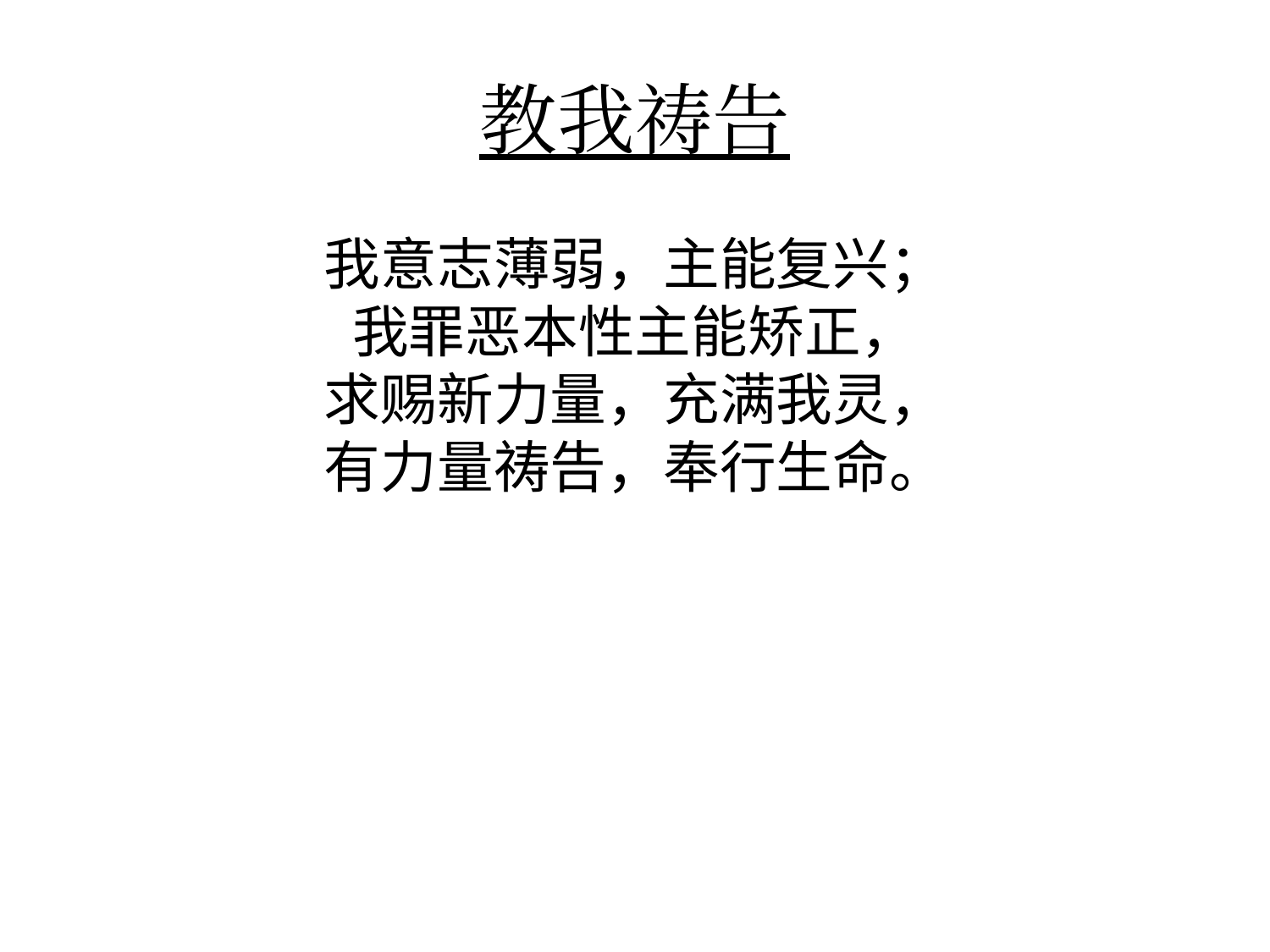

# 教我祷告
我意志薄弱，主能复兴；
我罪恶本性主能矫正，
求赐新力量，充满我灵，
有力量祷告，奉行生命。